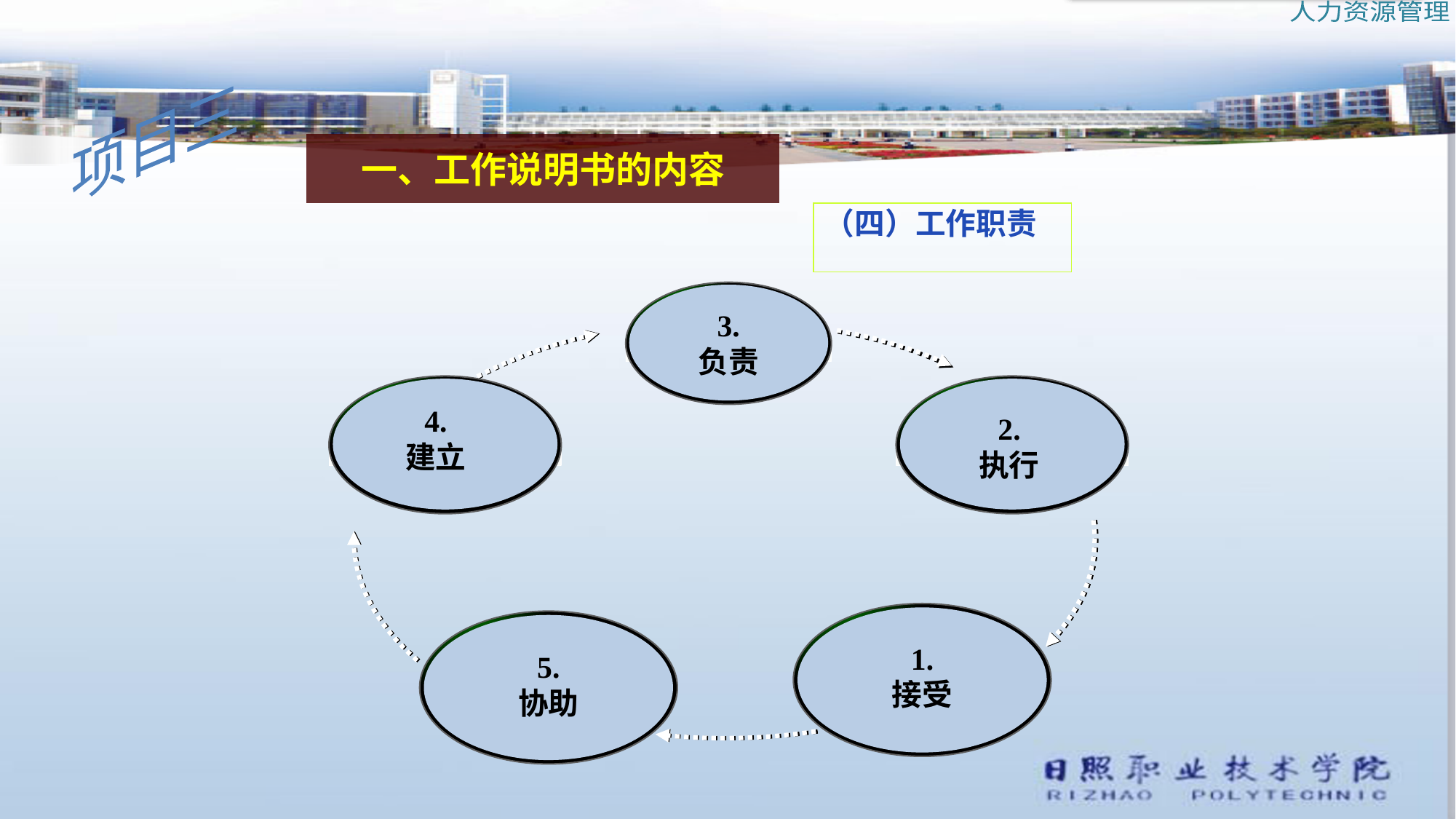

一、工作说明书的内容
（四）工作职责

3.
负责

4.
建立
2.
执行

1.
接受
5.
协助